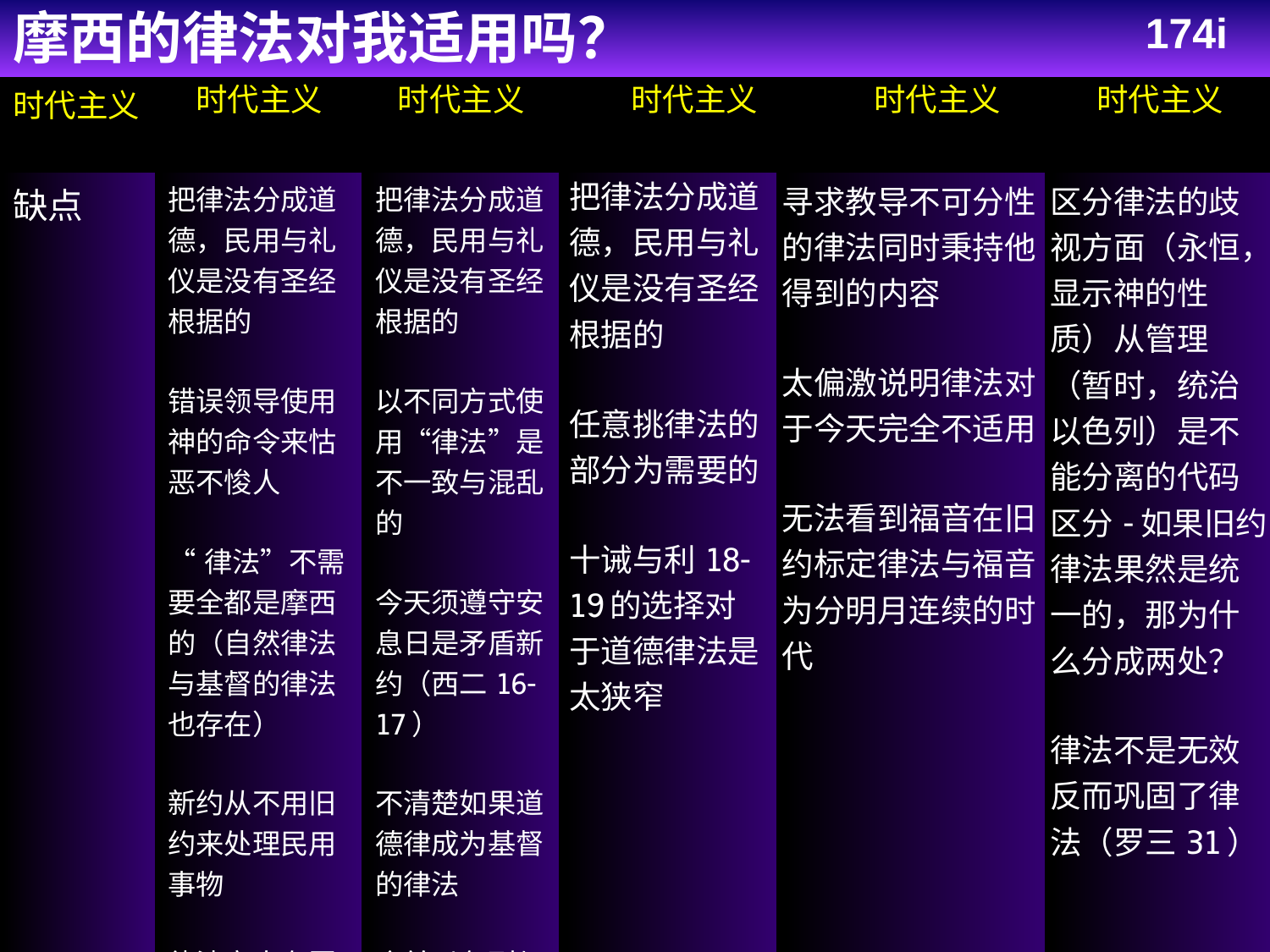

174i
摩西的律法对我适用吗？

| 时代主义 | 时代主义 | 时代主义 | 时代主义 |  | 时代主义 | 时代主义 |
| --- | --- | --- | --- | --- | --- | --- |
| 缺点 | 把律法分成道德，民用与礼仪是没有圣经根据的 错误领导使用神的命令来怙恶不悛人 “律法”不需要全都是摩西的（自然律法与基督的律法也存在） 新约从不用旧约来处理民用事物 律法定人有罪（林后三9） | 把律法分成道德，民用与礼仪是没有圣经根据的 以不同方式使用“律法”是不一致与混乱的 今天须遵守安息日是矛盾新约（西二16-17） 不清楚如果道德律成为基督的律法 合并以色列与教会 | 把律法分成道德，民用与礼仪是没有圣经根据的 任意挑律法的部分为需要的 十诫与利18-19的选择对于道德律法是太狭窄 | 寻求教导不可分性的律法同时秉持他得到的内容 太偏激说明律法对于今天完全不适用 无法看到福音在旧约标定律法与福音为分明月连续的时代 |  | 区分律法的歧视方面（永恒，显示神的性质）从管理（暂时，统治以色列）是不能分离的代码区分-如果旧约律法果然是统一的，那为什么分成两处？ 律法不是无效反而巩固了律法（罗三31） |